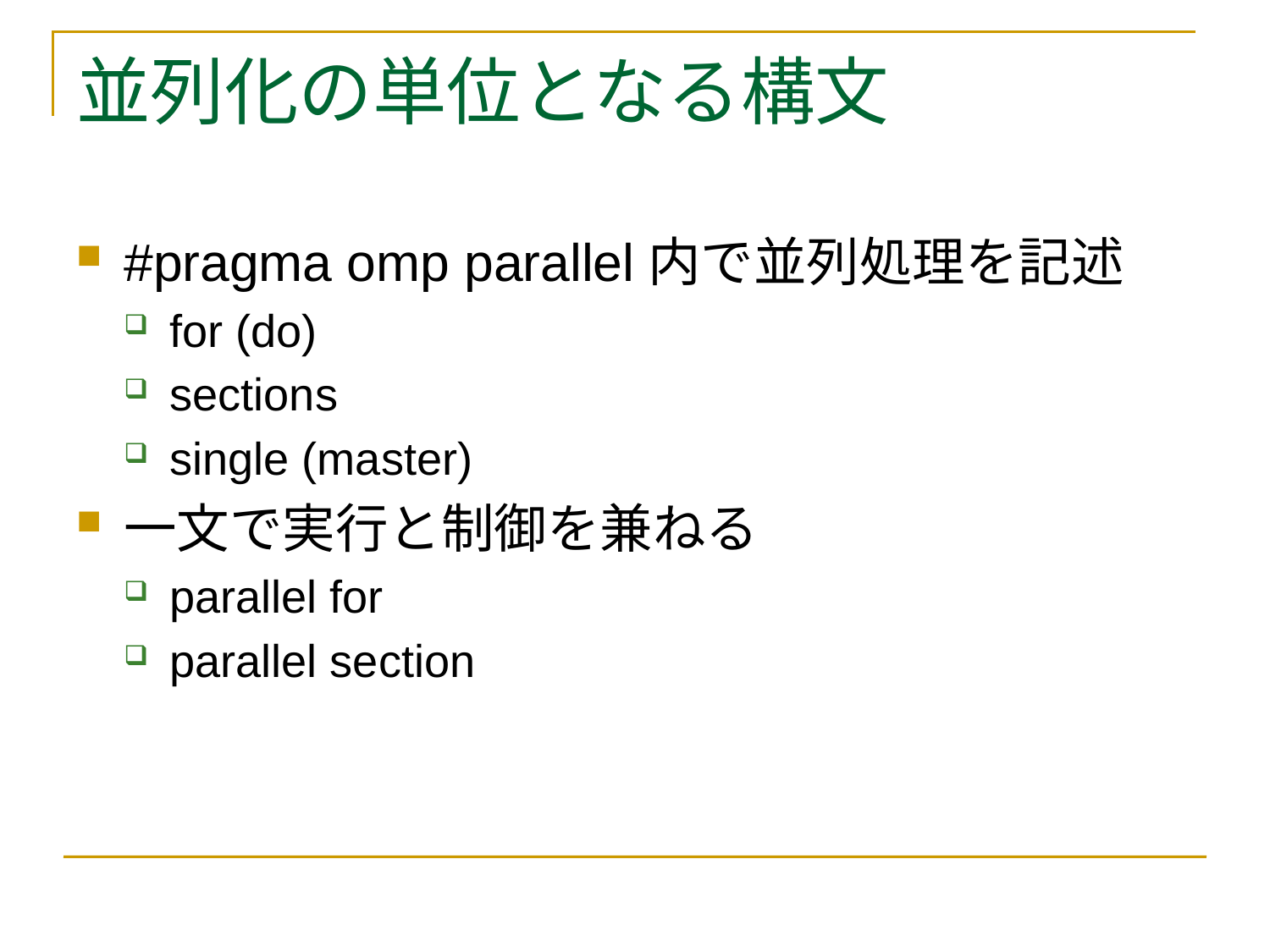

# 並列化の単位となる構文
#pragma omp parallel内で並列処理を記述
for (do)
sections
single (master)
一文で実行と制御を兼ねる
parallel for
parallel section